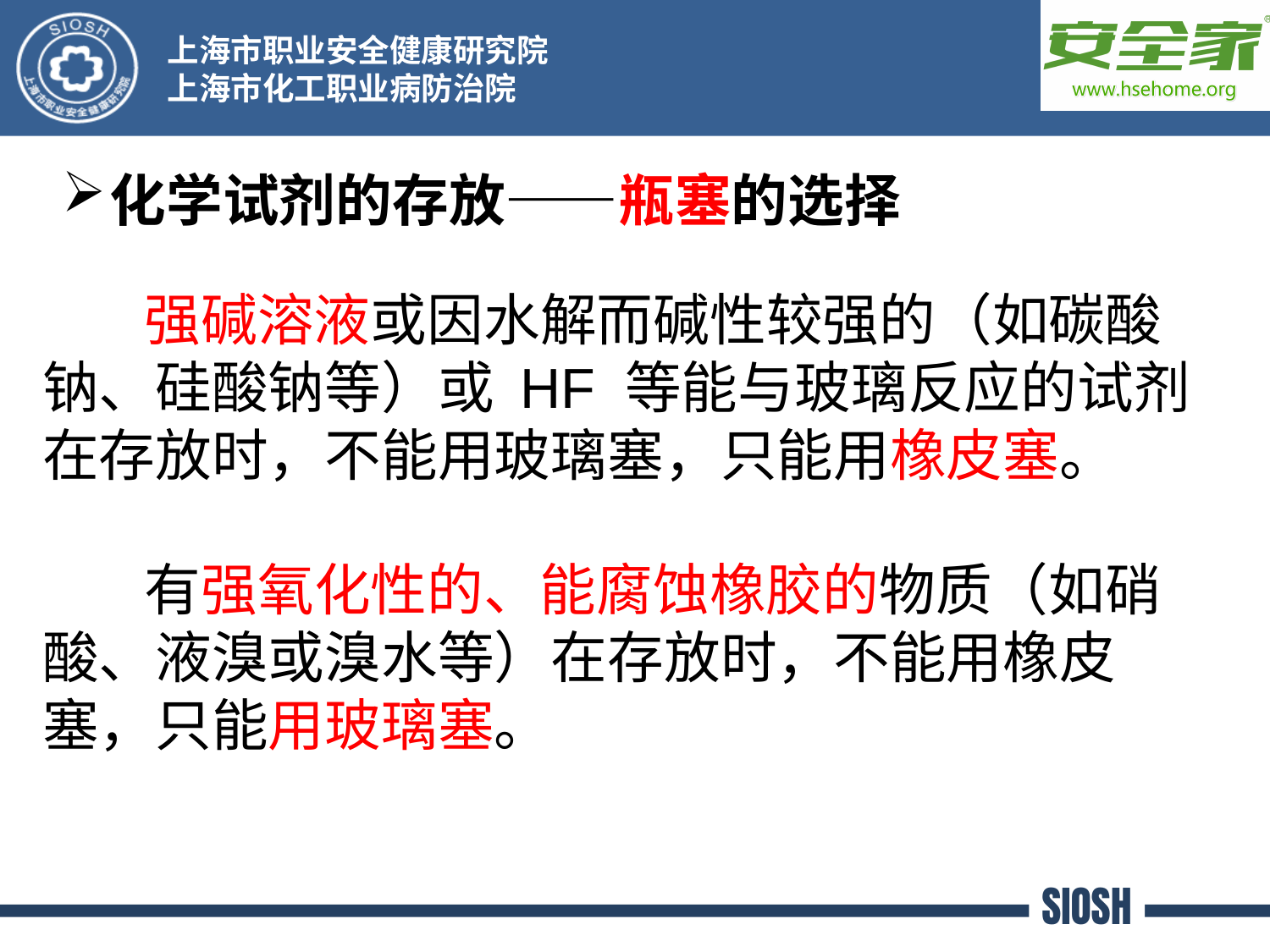

化学试剂的存放——瓶塞的选择

       强碱溶液或因水解而碱性较强的（如碳酸钠、硅酸钠等）或 HF 等能与玻璃反应的试剂在存放时，不能用玻璃塞，只能用橡皮塞。

       有强氧化性的、能腐蚀橡胶的物质（如硝酸、液溴或溴水等）在存放时，不能用橡皮塞，只能用玻璃塞。